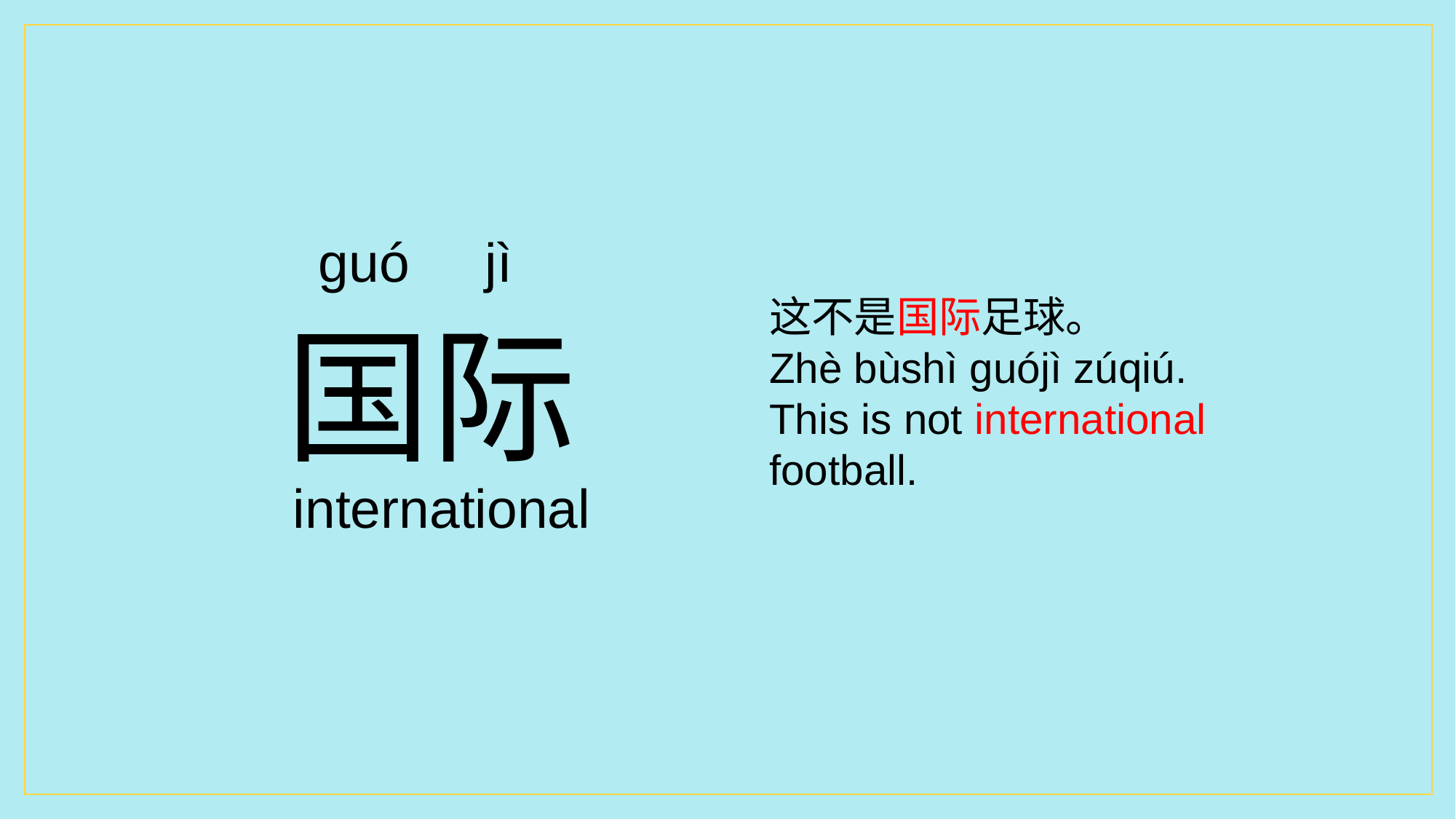

guó     jì
这不是国际足球。
Zhè bùshì guójì zúqiú.
This is not international football.
国际
    international